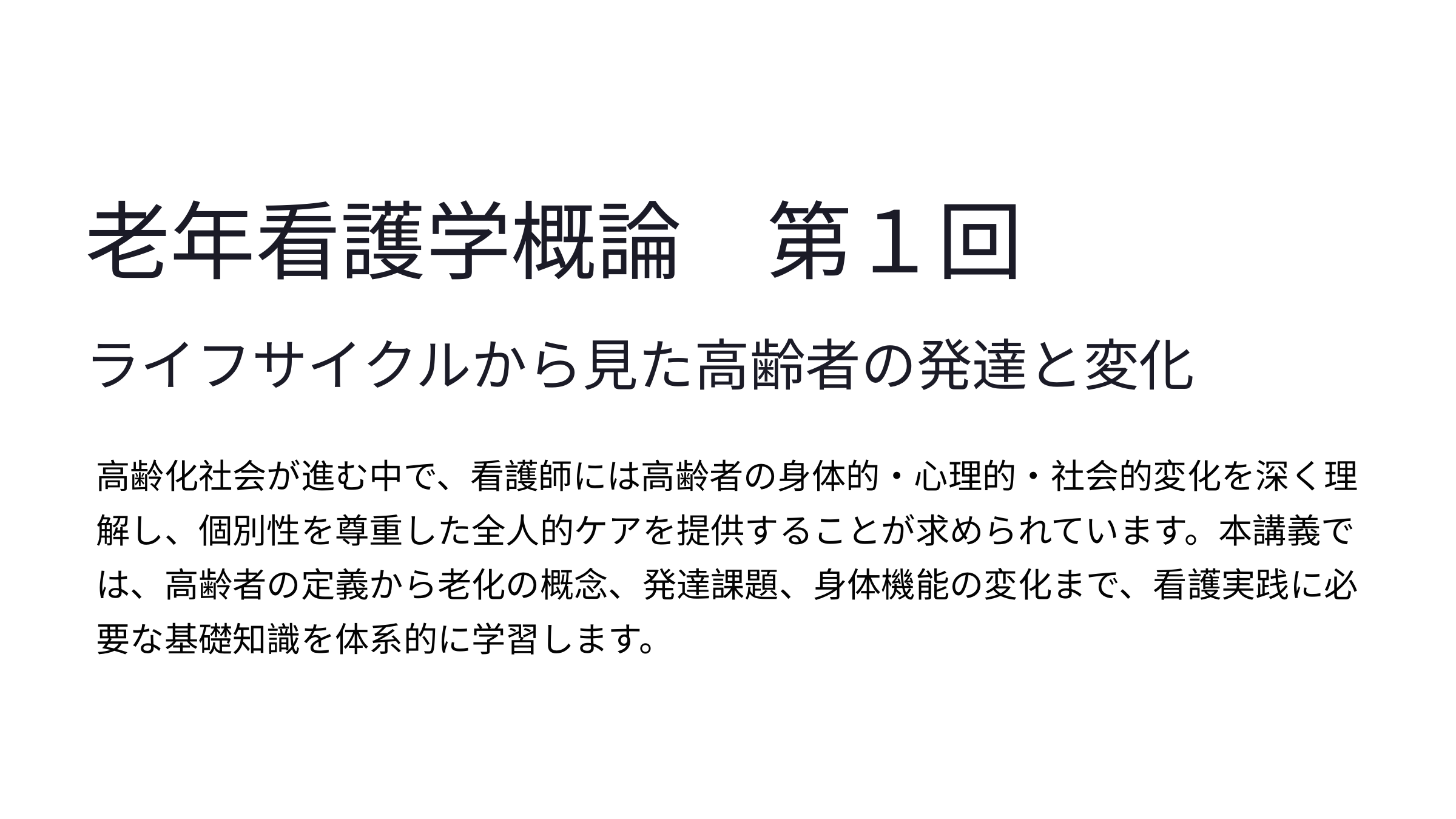

老年看護学概論　第１回
ライフサイクルから見た高齢者の発達と変化
高齢化社会が進む中で、看護師には高齢者の身体的・心理的・社会的変化を深く理解し、個別性を尊重した全人的ケアを提供することが求められています。本講義では、高齢者の定義から老化の概念、発達課題、身体機能の変化まで、看護実践に必要な基礎知識を体系的に学習します。